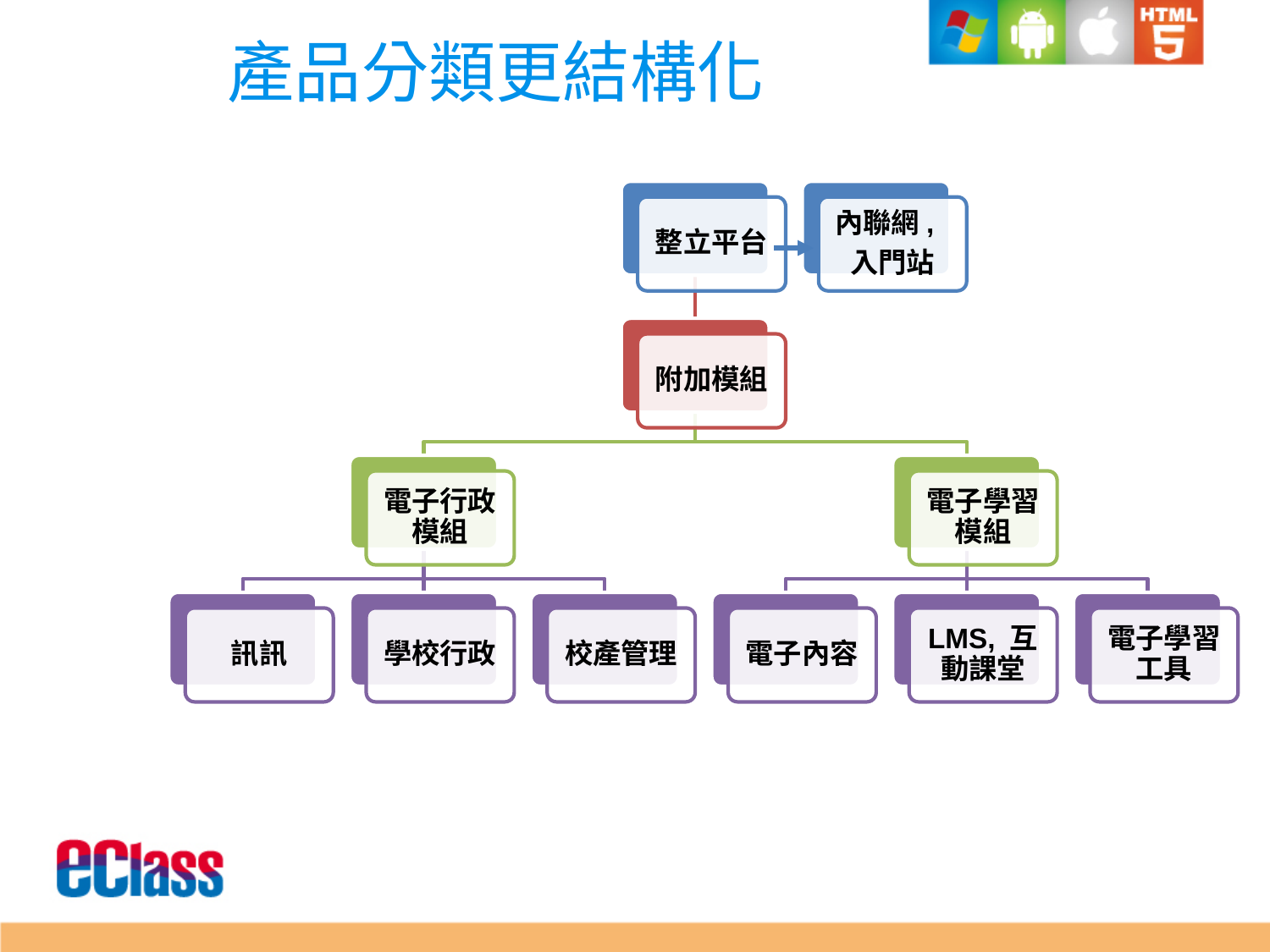

產品分類更結構化
整立平台
附加模組
電子行政模組
訊訊
學校行政
校產管理
電子學習模組
電子內容
LMS, 互動課堂
電子學習工具
內聯網,
入門站